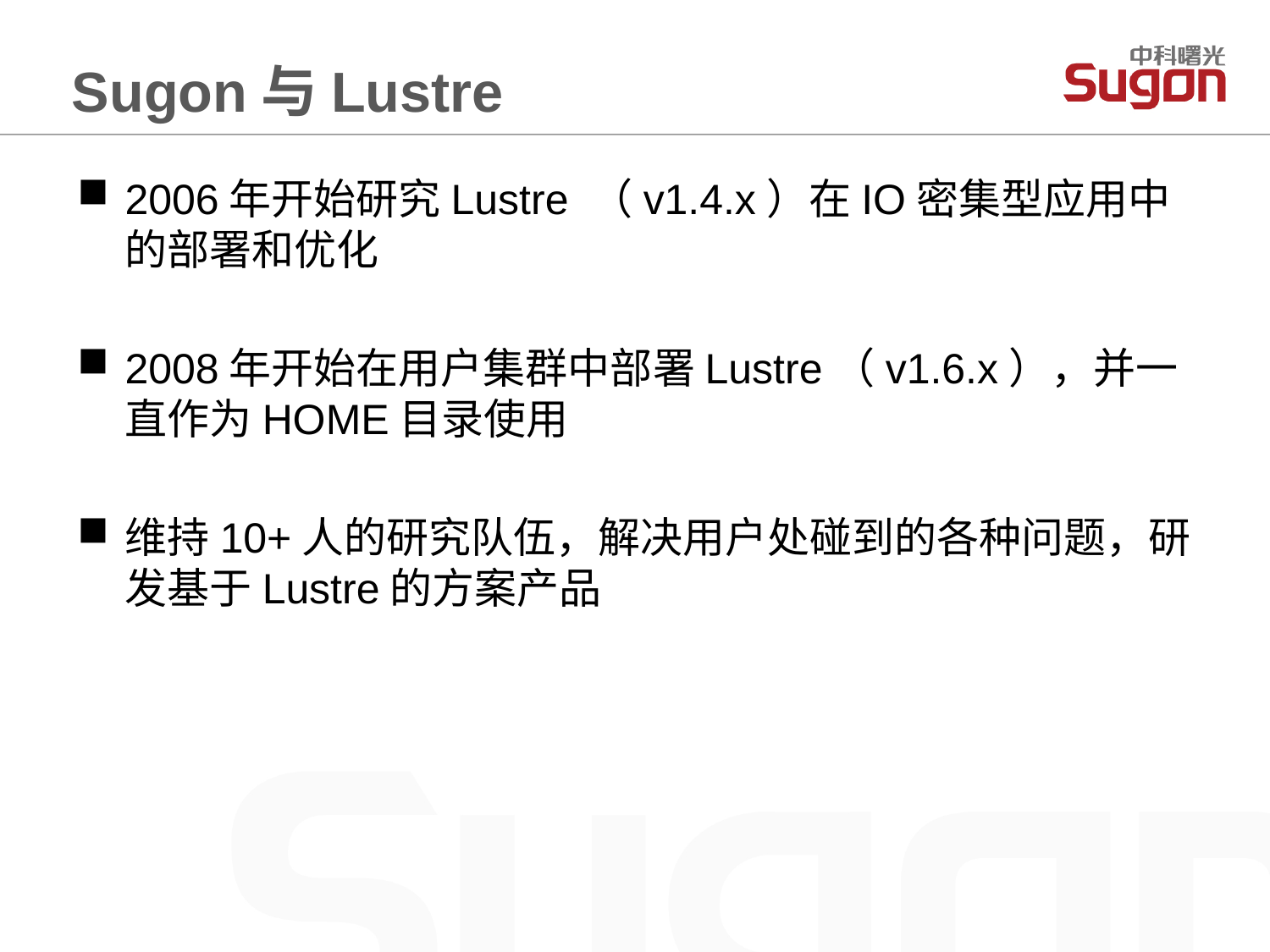

Sugon与Lustre
2006年开始研究Lustre （v1.4.x）在IO密集型应用中的部署和优化

2008年开始在用户集群中部署Lustre（v1.6.x），并一直作为HOME目录使用

维持10+人的研究队伍，解决用户处碰到的各种问题，研发基于Lustre的方案产品